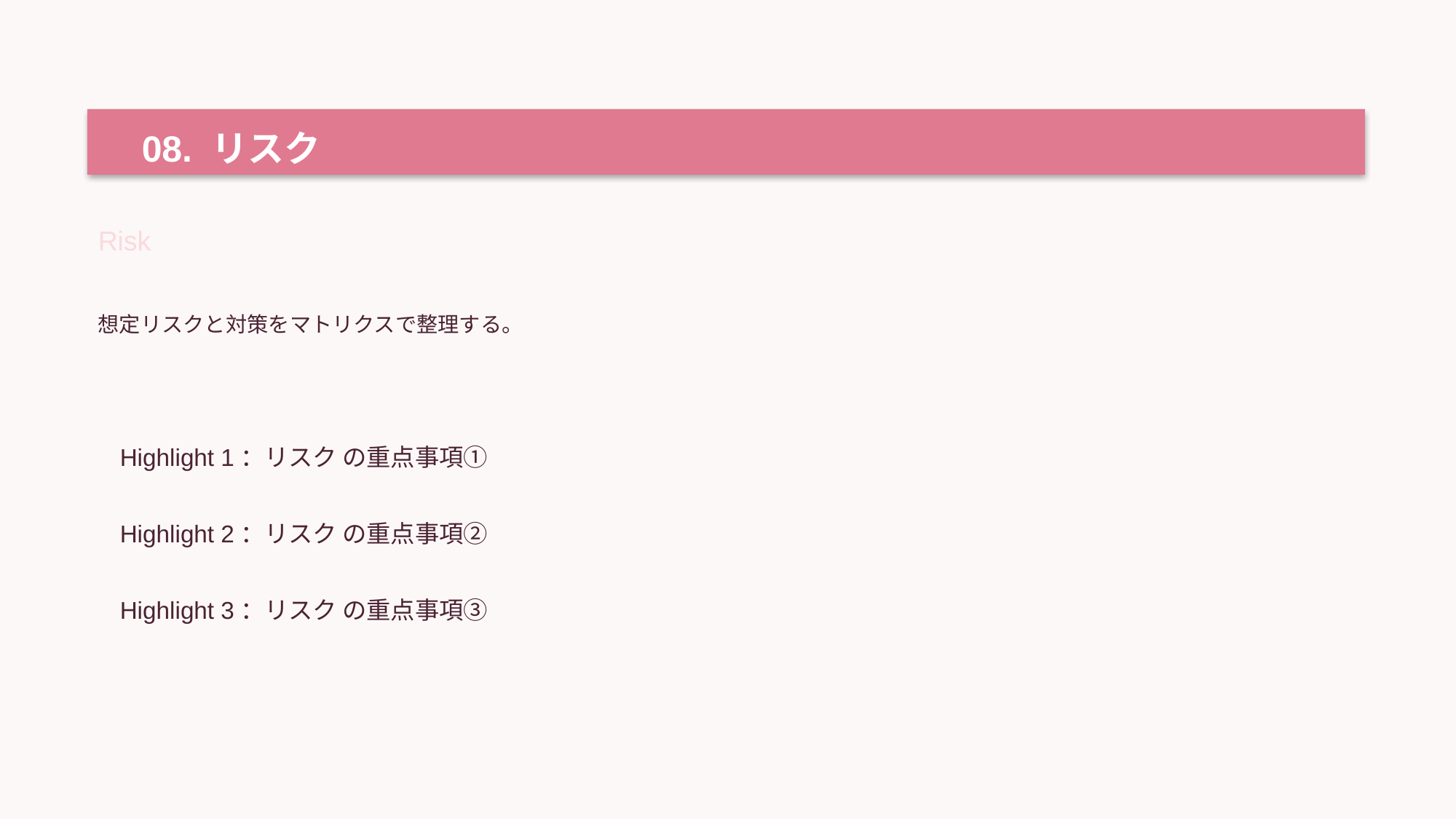

08. リスク
Risk
想定リスクと対策をマトリクスで整理する。
Highlight 1：リスク の重点事項①
Highlight 2：リスク の重点事項②
Highlight 3：リスク の重点事項③